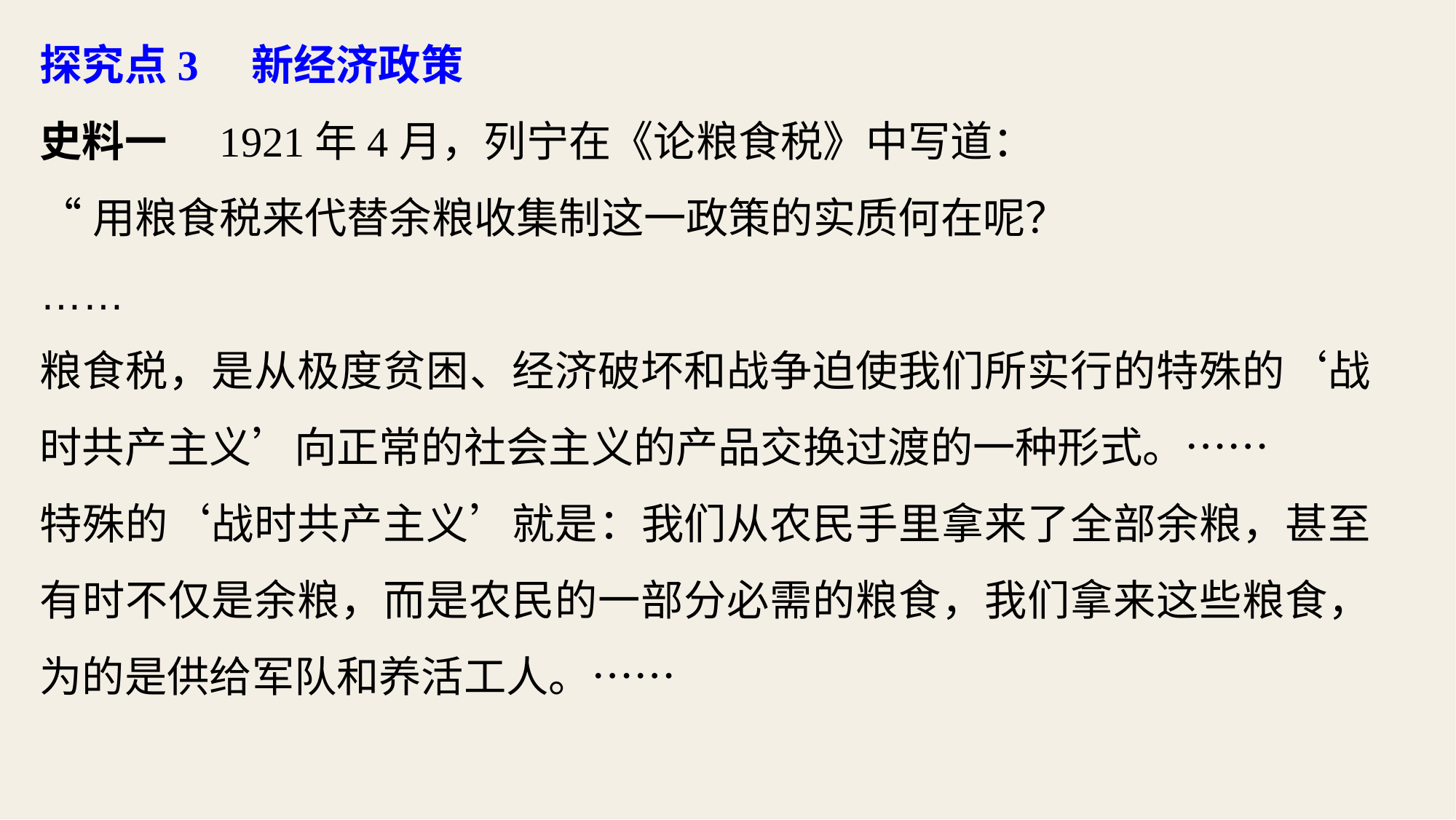

探究点3　新经济政策
史料一　1921年4月，列宁在《论粮食税》中写道：
“用粮食税来代替余粮收集制这一政策的实质何在呢？
……
粮食税，是从极度贫困、经济破坏和战争迫使我们所实行的特殊的‘战时共产主义’向正常的社会主义的产品交换过渡的一种形式。……
特殊的‘战时共产主义’就是：我们从农民手里拿来了全部余粮，甚至有时不仅是余粮，而是农民的一部分必需的粮食，我们拿来这些粮食，为的是供给军队和养活工人。……